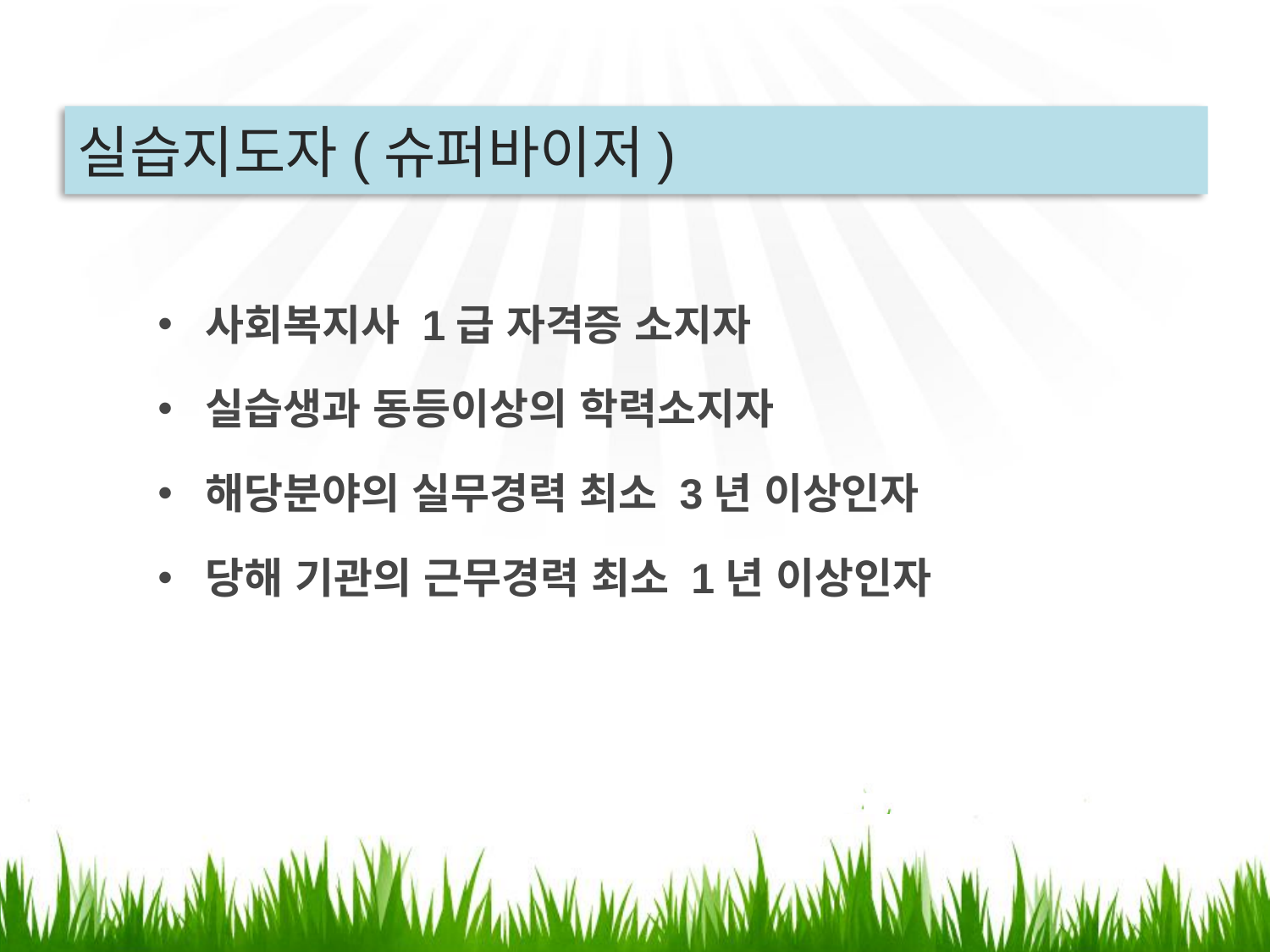

# 실습지도자(슈퍼바이저)
사회복지사 1급 자격증 소지자
실습생과 동등이상의 학력소지자
해당분야의 실무경력 최소 3년 이상인자
당해 기관의 근무경력 최소 1년 이상인자